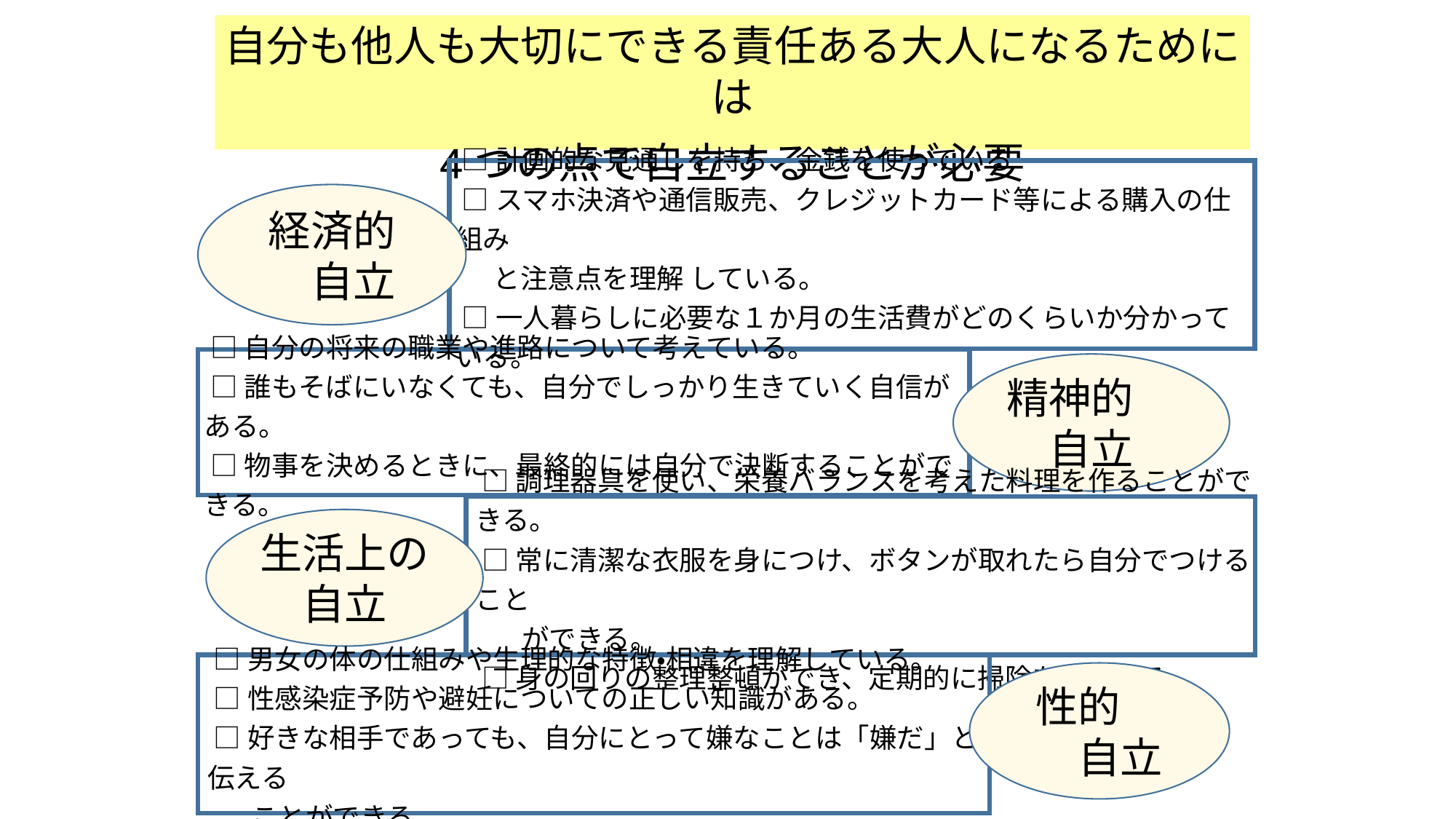

自分も他人も大切にできる責任ある大人になるためには
4つの点で自立することが必要
 □計画的な見通しを持ち、金銭を使っている
 □スマホ決済や通信販売、クレジットカード等による購入の仕組み
     と注意点を理解 している。
 □一人暮らしに必要な１か月の生活費がどのくらいか分かっている。
経済的　自立
 □自分の将来の職業や進路について考えている。
 □誰もそばにいなくても、自分でしっかり生きていく自信がある。
 □物事を決めるときに、最終的には自分で決断することができる。
精神的　自立
 □調理器具を使い、栄養バランスを考えた料理を作ることができる。
 □常に清潔な衣服を身につけ、ボタンが取れたら自分でつけること
 　 ができる。
 □身の回りの整理整頓ができ、定期的に掃除をしている。
生活上の自立
 □男女の体の仕組みや生理的な特徴・相違を理解している。
 □性感染症予防や避妊についての正しい知識がある。
 □好きな相手であっても、自分にとって嫌なことは「嫌だ」と伝える
      ことができる。
性的　　自立